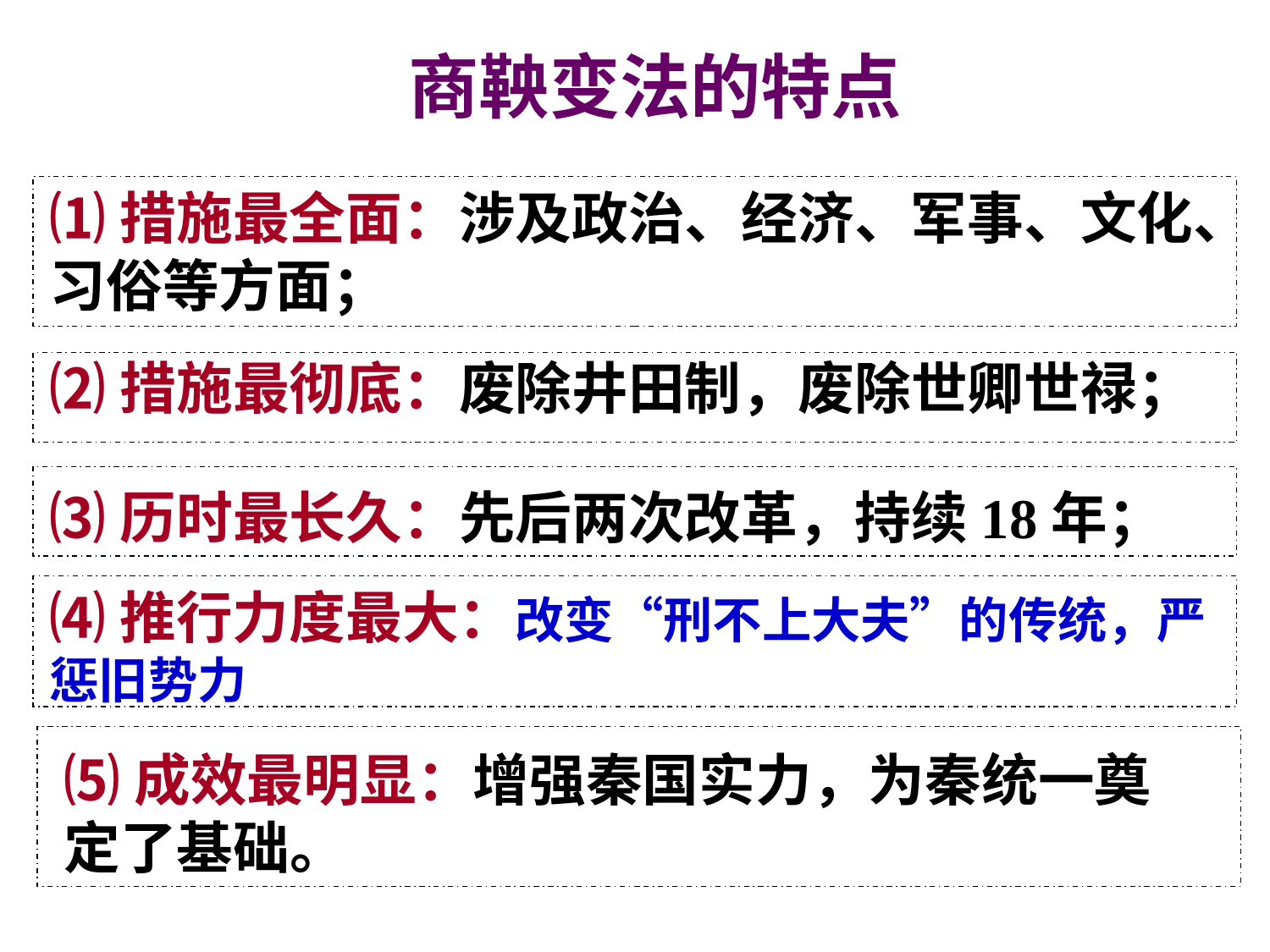

商鞅变法的特点
⑴措施最全面：涉及政治、经济、军事、文化、习俗等方面；

⑵措施最彻底：废除井田制，废除世卿世禄；

⑶历时最长久：先后两次改革，持续18年；
⑷推行力度最大：改变“刑不上大夫”的传统，严惩旧势力

⑸成效最明显：增强秦国实力，为秦统一奠定了基础。